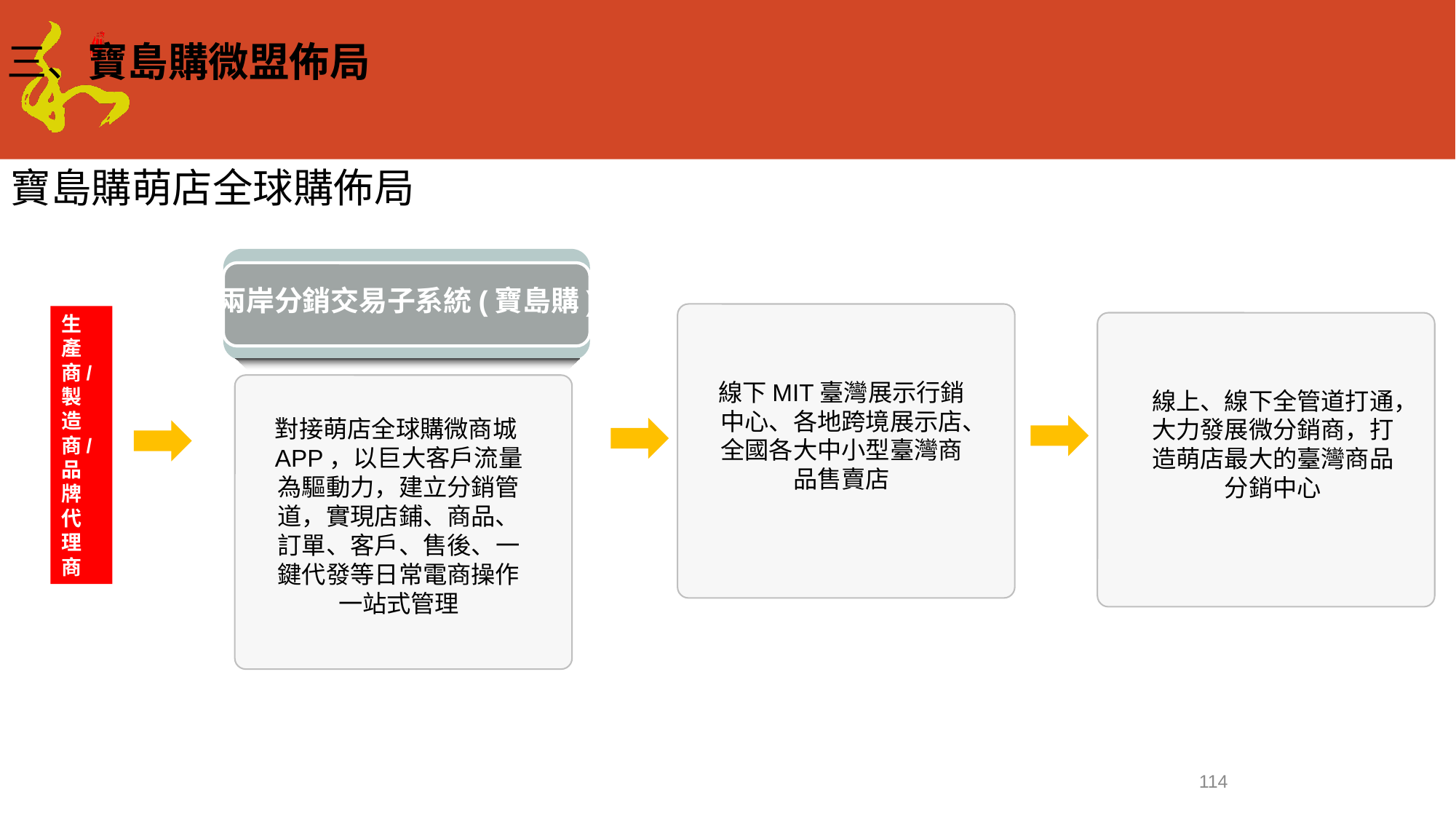

三、寶島購微盟佈局
寶島購萌店全球購佈局

兩岸分銷交易子系統(寶島購)

生產商/製造商/品牌代理商

線下MIT臺灣展示行銷中心、各地跨境展示店、全國各大中小型臺灣商品售賣店
線上、線下全管道打通，大力發展微分銷商，打造萌店最大的臺灣商品分銷中心
對接萌店全球購微商城APP，以巨大客戶流量為驅動力，建立分銷管道，實現店鋪、商品、訂單、客戶、售後、一鍵代發等日常電商操作一站式管理

114